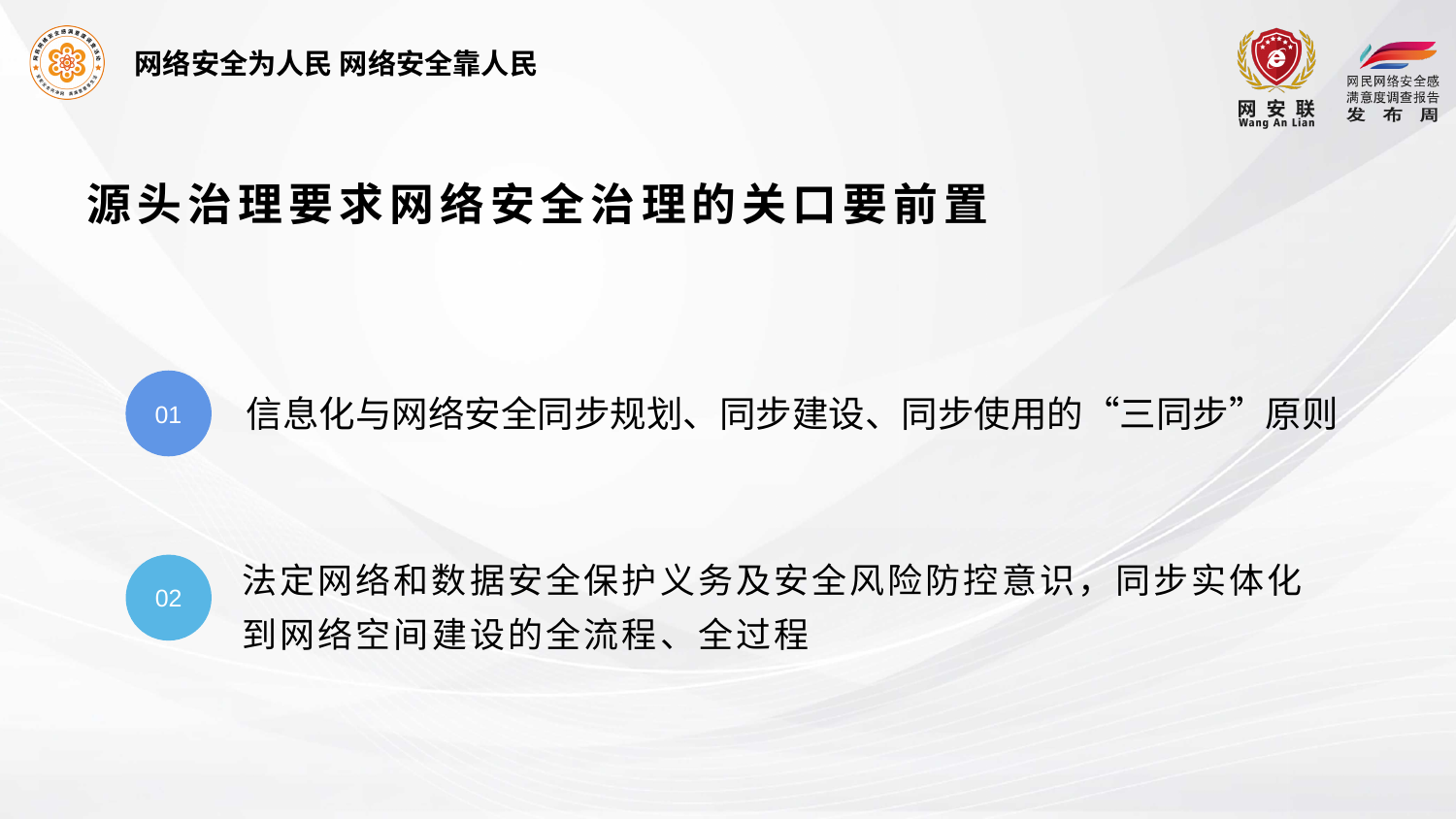

# 源头治理要求网络安全治理的关口要前置
01
信息化与网络安全同步规划、同步建设、同步使用的“三同步”原则
法定网络和数据安全保护义务及安全风险防控意识，同步实体化到网络空间建设的全流程、全过程
02